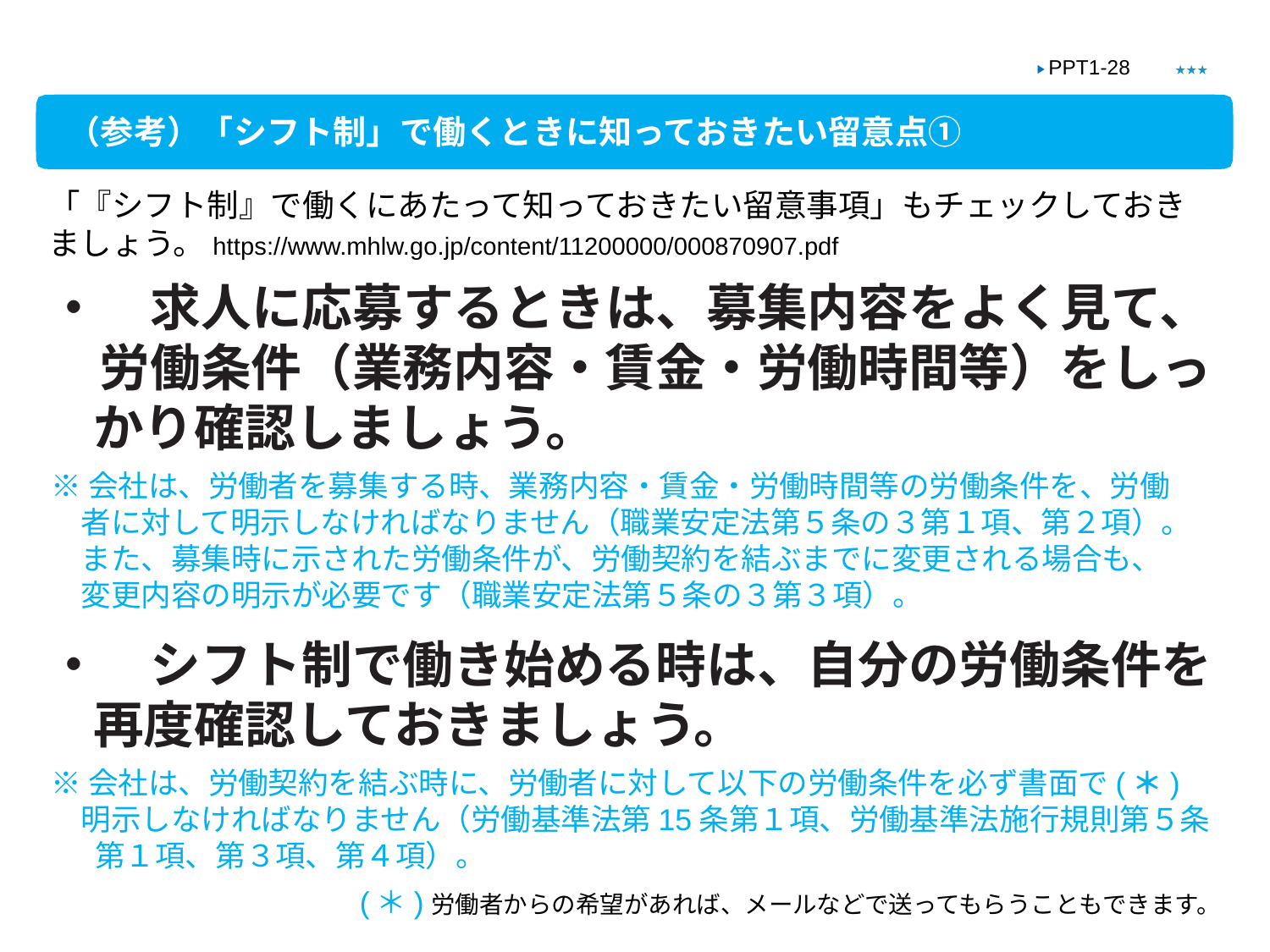

★★★
▶ PPT1-28

（参考）「シフト制」で働くときに知っておきたい留意点①
「『シフト制』で働くにあたって知っておきたい留意事項」もチェックしておきましょう。https://www.mhlw.go.jp/content/11200000/000870907.pdf
・　求人に応募するときは、募集内容をよく見て、
　労働条件（業務内容・賃金・労働時間等）をしっかり確認しましょう。
※会社は、労働者を募集する時、業務内容・賃金・労働時間等の労働条件を、労働
　者に対して明示しなければなりません（職業安定法第５条の３第１項、第２項）。
　また、募集時に示された労働条件が、労働契約を結ぶまでに変更される場合も、
　変更内容の明示が必要です（職業安定法第５条の３第３項）。
・　シフト制で働き始める時は、自分の労働条件を再度確認しておきましょう。
※会社は、労働契約を結ぶ時に、労働者に対して以下の労働条件を必ず書面で(＊)
　明示しなければなりません（労働基準法第15条第１項、労働基準法施行規則第５条第１項、第３項、第４項）。
(＊)労働者からの希望があれば、メールなどで送ってもらうこともできます。